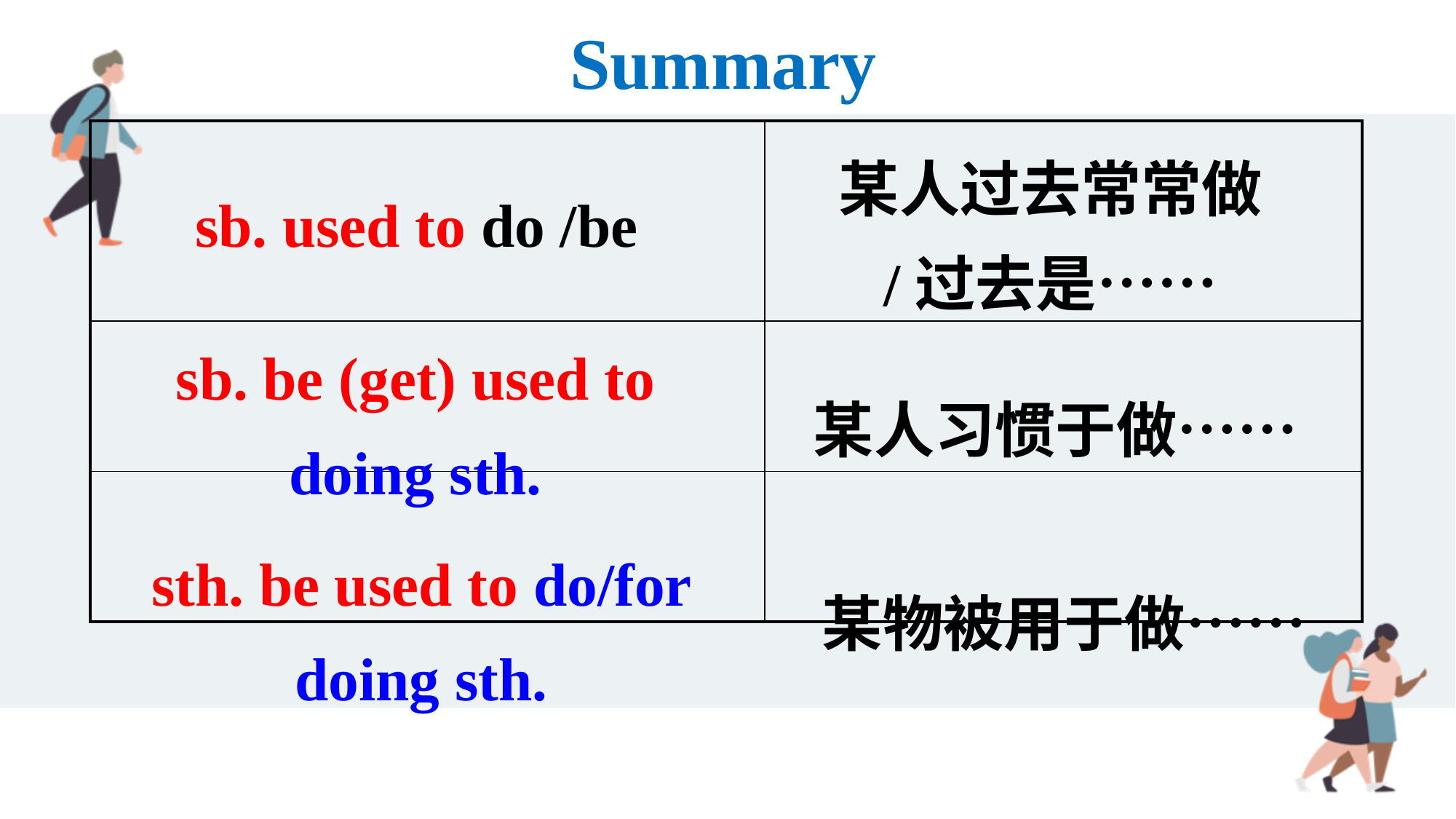

Summary
|  |  |
| --- | --- |
|  |  |
|  |  |
某人过去常常做
/过去是……
sb. used to do /be
sb. be (get) used to doing sth.
某人习惯于做……
sth. be used to do/for doing sth.
某物被用于做……